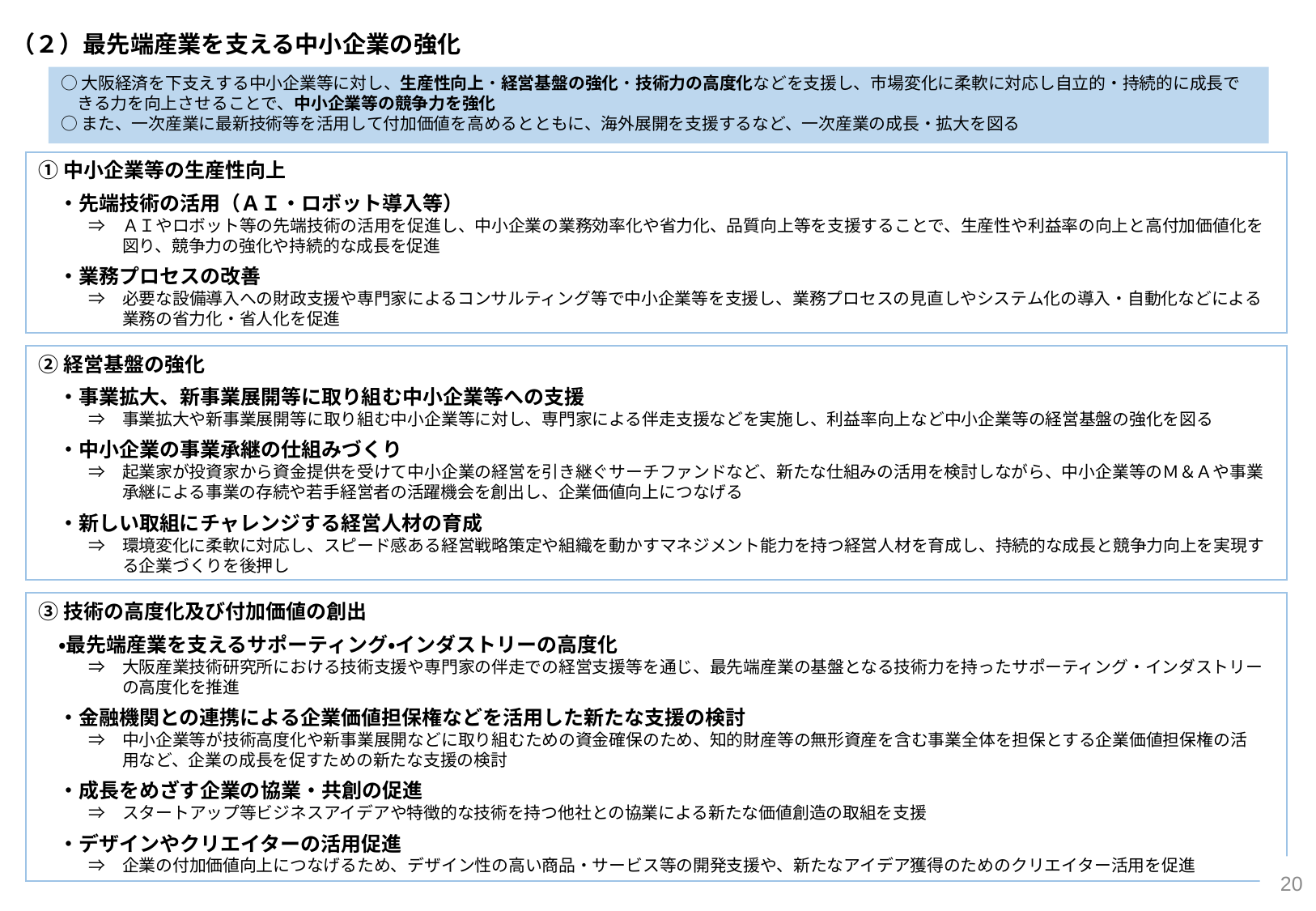

（２）最先端産業を支える中小企業の強化
○大阪経済を下支えする中小企業等に対し、生産性向上・経営基盤の強化・技術力の高度化などを支援し、市場変化に柔軟に対応し自立的・持続的に成長で
　きる力を向上させることで、中小企業等の競争力を強化
○また、一次産業に最新技術等を活用して付加価値を高めるとともに、海外展開を支援するなど、一次産業の成長・拡大を図る
①中小企業等の生産性向上
　・先端技術の活用（ＡＩ・ロボット導入等）
　　　⇒　ＡＩやロボット等の先端技術の活用を促進し、中小企業の業務効率化や省力化、品質向上等を支援することで、生産性や利益率の向上と高付加価値化を
　　　　　図り、競争力の強化や持続的な成長を促進
　・業務プロセスの改善
　　　⇒　必要な設備導入への財政支援や専門家によるコンサルティング等で中小企業等を支援し、業務プロセスの見直しやシステム化の導入・自動化などによる
　　　　　業務の省力化・省人化を促進
②経営基盤の強化
　・事業拡大、新事業展開等に取り組む中小企業等への支援
　　　⇒　事業拡大や新事業展開等に取り組む中小企業等に対し、専門家による伴走支援などを実施し、利益率向上など中小企業等の経営基盤の強化を図る
　・中小企業の事業承継の仕組みづくり
　　　⇒　起業家が投資家から資金提供を受けて中小企業の経営を引き継ぐサーチファンドなど、新たな仕組みの活用を検討しながら、中小企業等のＭ＆Ａや事業
　　　　　承継による事業の存続や若手経営者の活躍機会を創出し、企業価値向上につなげる
　・新しい取組にチャレンジする経営人材の育成
　　　⇒　環境変化に柔軟に対応し、スピード感ある経営戦略策定や組織を動かすマネジメント能力を持つ経営人材を育成し、持続的な成長と競争力向上を実現す
　　　　　る企業づくりを後押し
③技術の高度化及び付加価値の創出
　・最先端産業を支えるサポーティング・インダストリーの高度化
　　　⇒　大阪産業技術研究所における技術支援や専門家の伴走での経営支援等を通じ、最先端産業の基盤となる技術力を持ったサポーティング・インダストリー
　　　　　の高度化を推進
　・金融機関との連携による企業価値担保権などを活用した新たな支援の検討
　　　⇒　中小企業等が技術高度化や新事業展開などに取り組むための資金確保のため、知的財産等の無形資産を含む事業全体を担保とする企業価値担保権の活
　　　　　用など、企業の成長を促すための新たな支援の検討
　・成長をめざす企業の協業・共創の促進
　　　⇒　スタートアップ等ビジネスアイデアや特徴的な技術を持つ他社との協業による新たな価値創造の取組を支援
　・デザインやクリエイターの活用促進
　　　⇒　企業の付加価値向上につなげるため、デザイン性の高い商品・サービス等の開発支援や、新たなアイデア獲得のためのクリエイター活用を促進

20